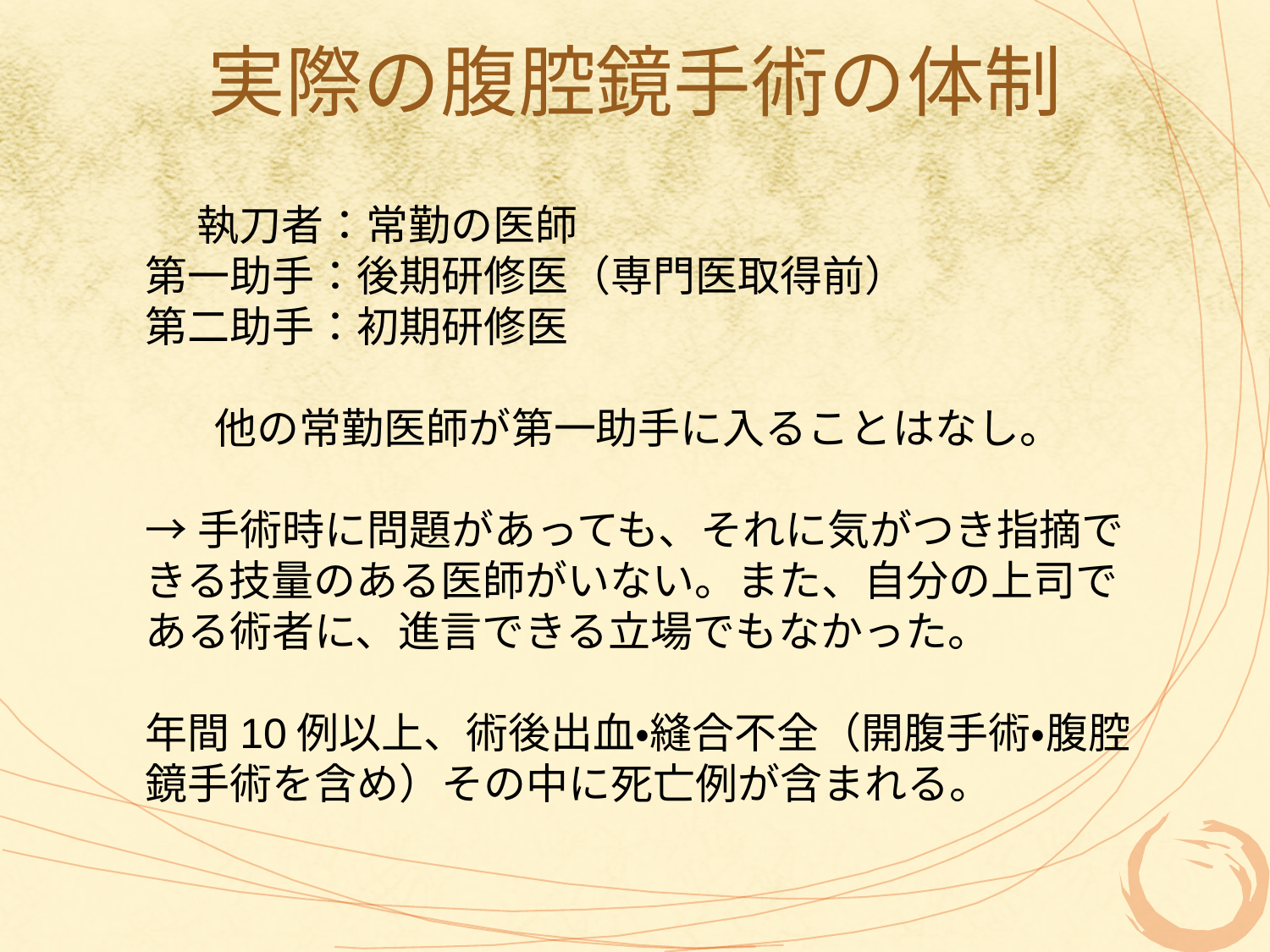

# 実際の腹腔鏡手術の体制
　 執刀者：常勤の医師
第一助手：後期研修医（専門医取得前）
第二助手：初期研修医

他の常勤医師が第一助手に入ることはなし。

→手術時に問題があっても、それに気がつき指摘できる技量のある医師がいない。また、自分の上司である術者に、進言できる立場でもなかった。

年間10例以上、術後出血・縫合不全（開腹手術・腹腔鏡手術を含め）その中に死亡例が含まれる。